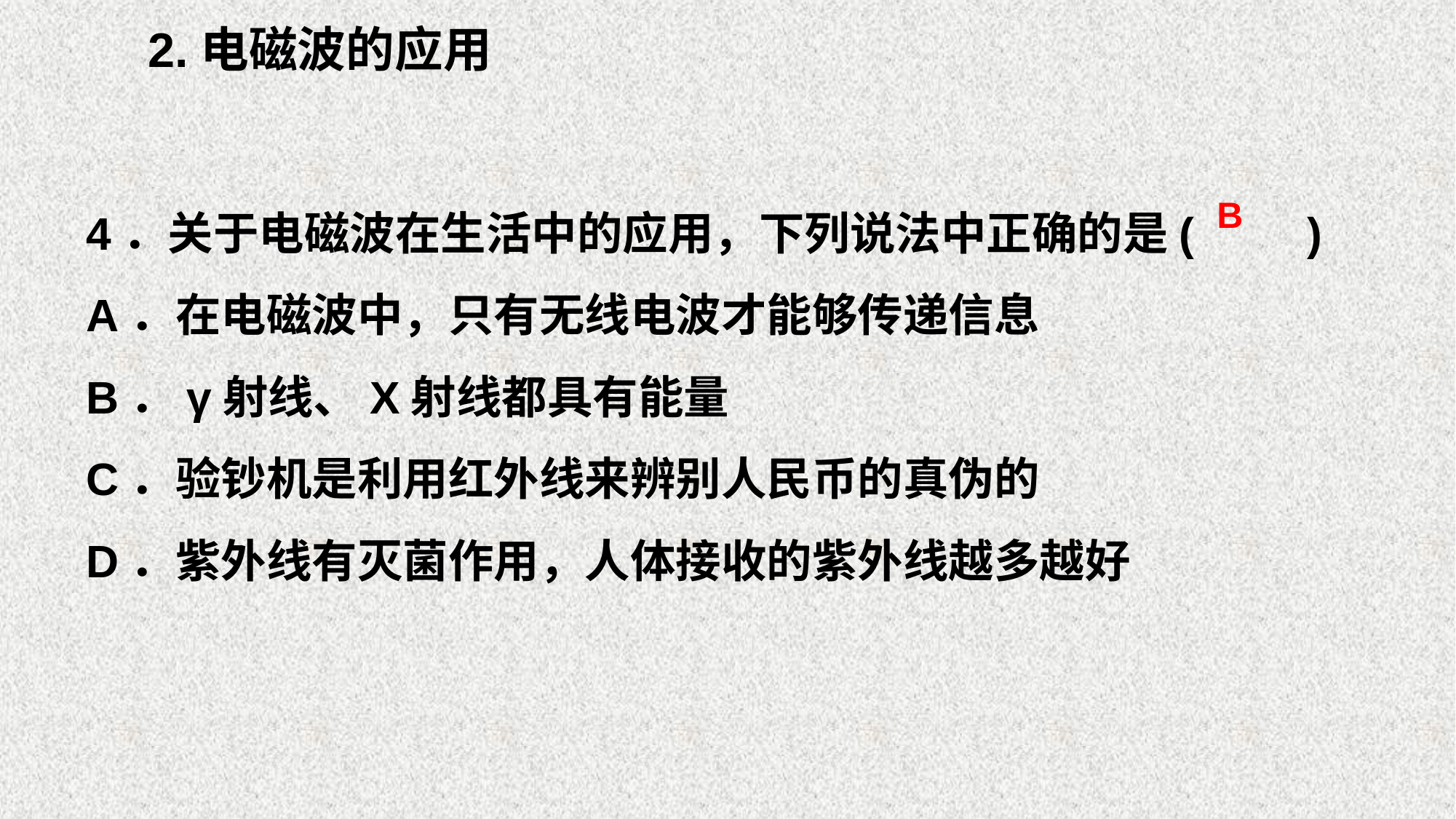

2.电磁波的应用
4．关于电磁波在生活中的应用，下列说法中正确的是(　　)
A．在电磁波中，只有无线电波才能够传递信息
B．γ射线、X射线都具有能量
C．验钞机是利用红外线来辨别人民币的真伪的
D．紫外线有灭菌作用，人体接收的紫外线越多越好
B